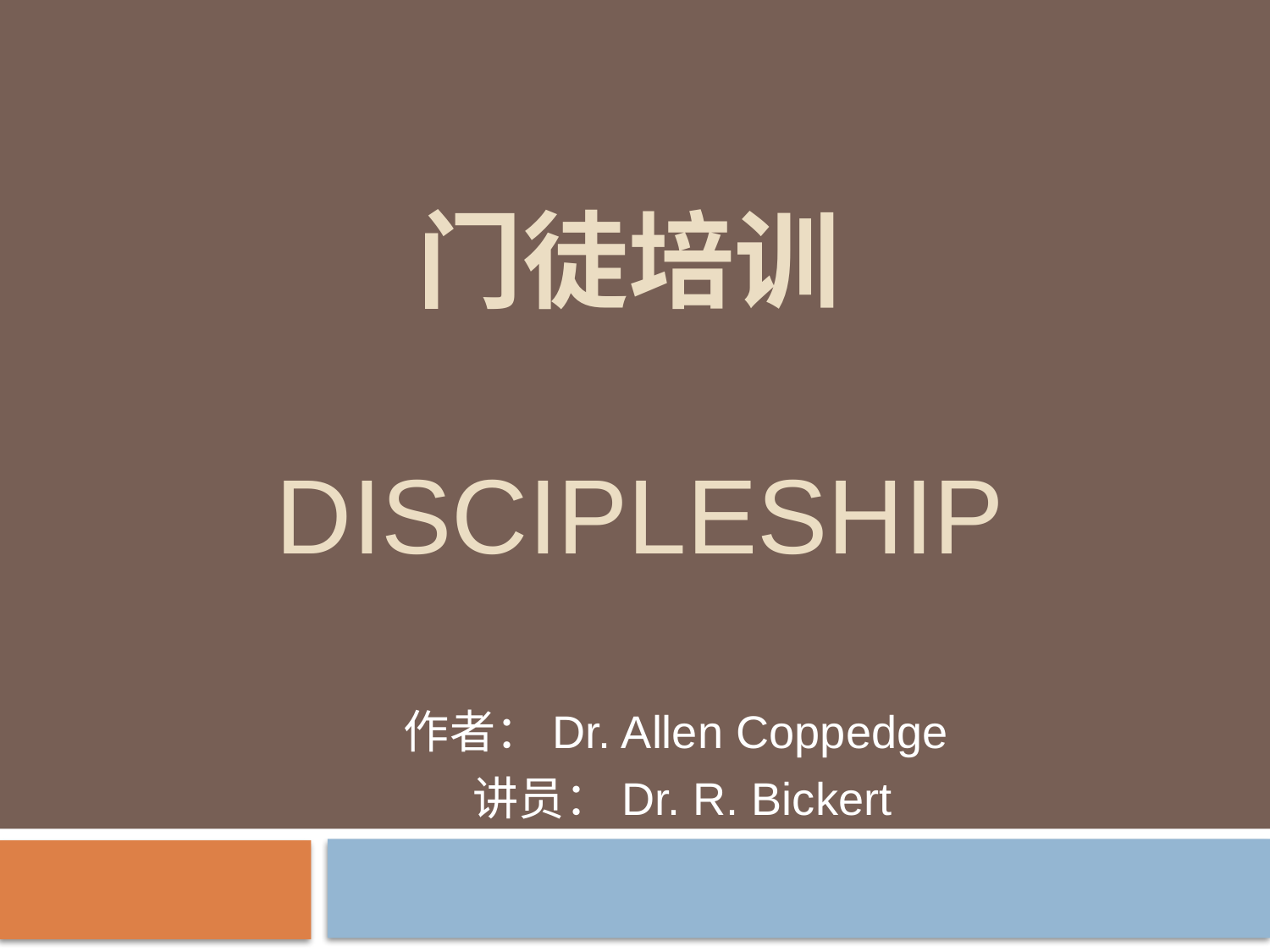

# 门徒培训 Discipleship
作者：Dr. Allen Coppedge
讲员：Dr. R. Bickert